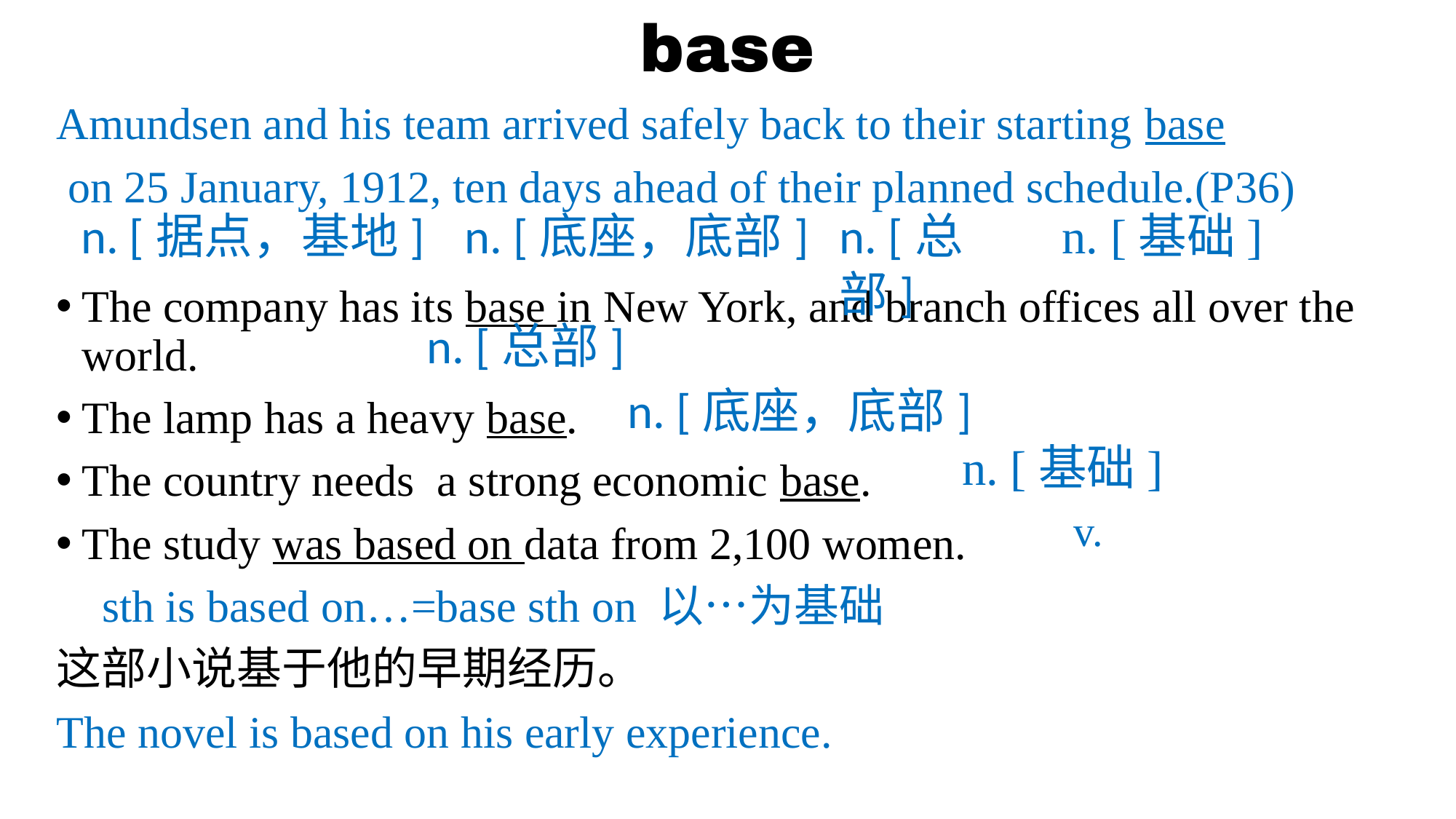

# base
Amundsen and his team arrived safely back to their starting base
 on 25 January, 1912, ten days ahead of their planned schedule.(P36)

The company has its base in New York, and branch offices all over the world.
The lamp has a heavy base.
The country needs  a strong economic base.
The study was based on data from 2,100 women.
    sth is based on…=base sth on 以…为基础
这部小说基于他的早期经历。
The novel is based on his early experience.

n. [底座，底部]
n. [据点，基地]
n. [总部]
n. [基础]
n. [总部]
n. [底座，底部]
n. [基础]
v.